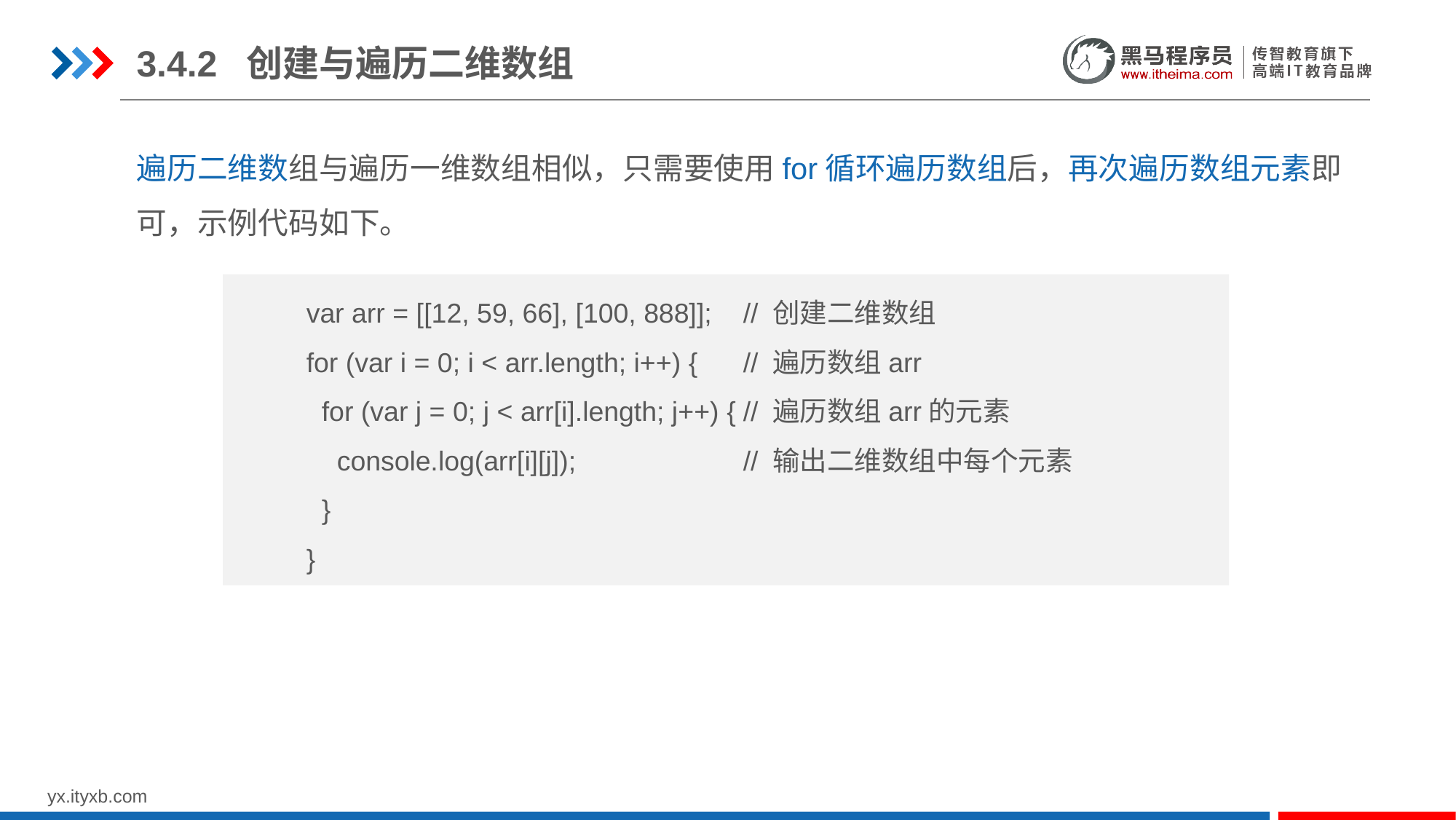

3.4.2  创建与遍历二维数组
遍历二维数组与遍历一维数组相似，只需要使用for循环遍历数组后，再次遍历数组元素即可，示例代码如下。
var arr = [[12, 59, 66], [100, 888]];	// 创建二维数组
for (var i = 0; i < arr.length; i++) {	// 遍历数组arr
  for (var j = 0; j < arr[i].length; j++) {	// 遍历数组arr的元素
    console.log(arr[i][j]);		// 输出二维数组中每个元素
  }
}